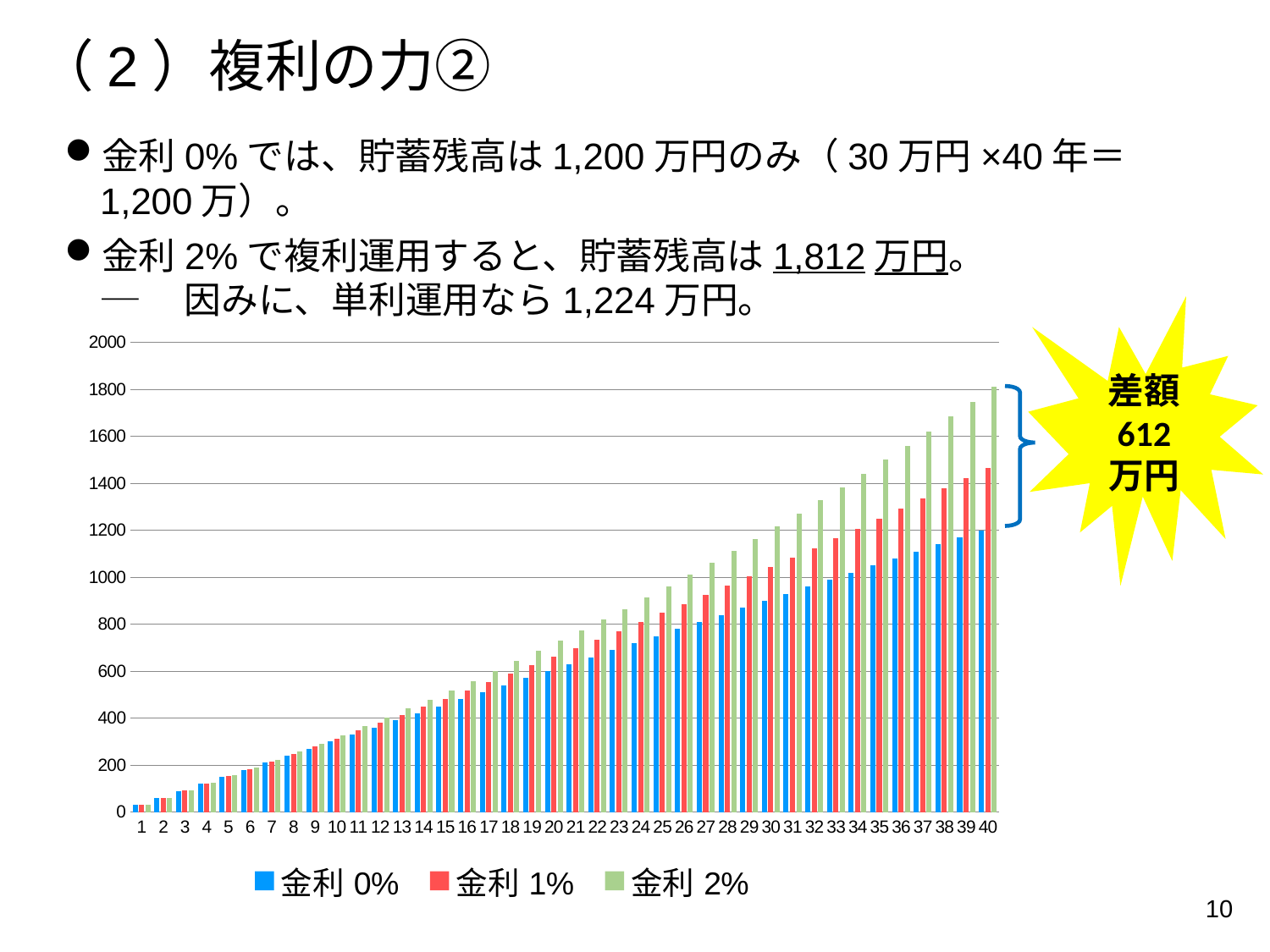

（2）複利の力②
金利0%では、貯蓄残高は1,200万円のみ（30万円×40年＝1,200万）。
金利2%で複利運用すると、貯蓄残高は1,812万円。
─　因みに、単利運用なら1,224万円。
差額
612
万円

### Chart

| Category | 金利0% | 金利1% | 金利2% |
|---|---|---|---|
10